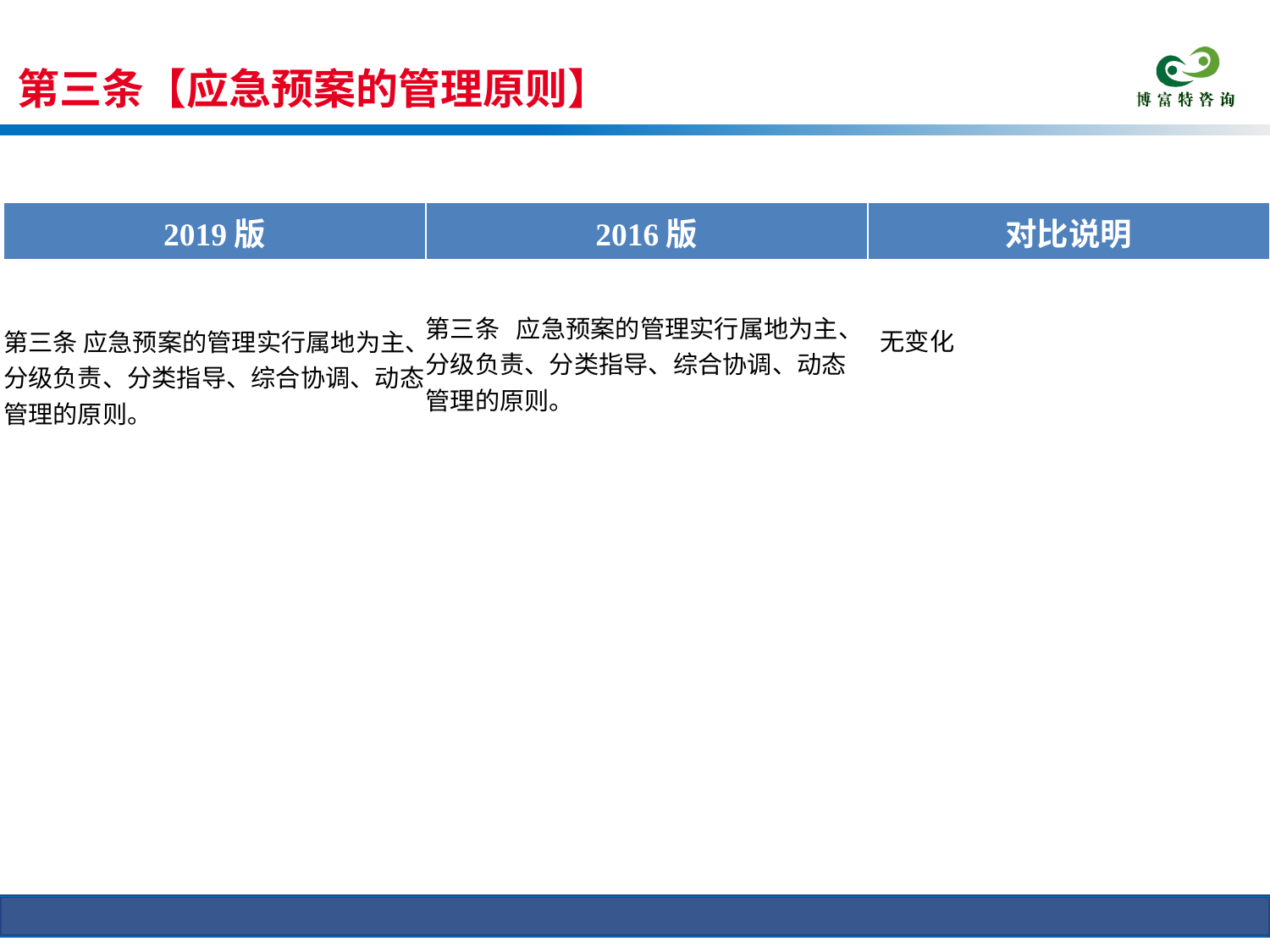

第三条【应急预案的管理原则】
条文对比
| 2019版 | 2016版 | 对比说明 |
| --- | --- | --- |
| 第三条 应急预案的管理实行属地为主、分级负责、分类指导、综合协调、动态管理的原则。 | 第三条 应急预案的管理实行属地为主、分级负责、分类指导、综合协调、动态管理的原则。 | 无变化 |